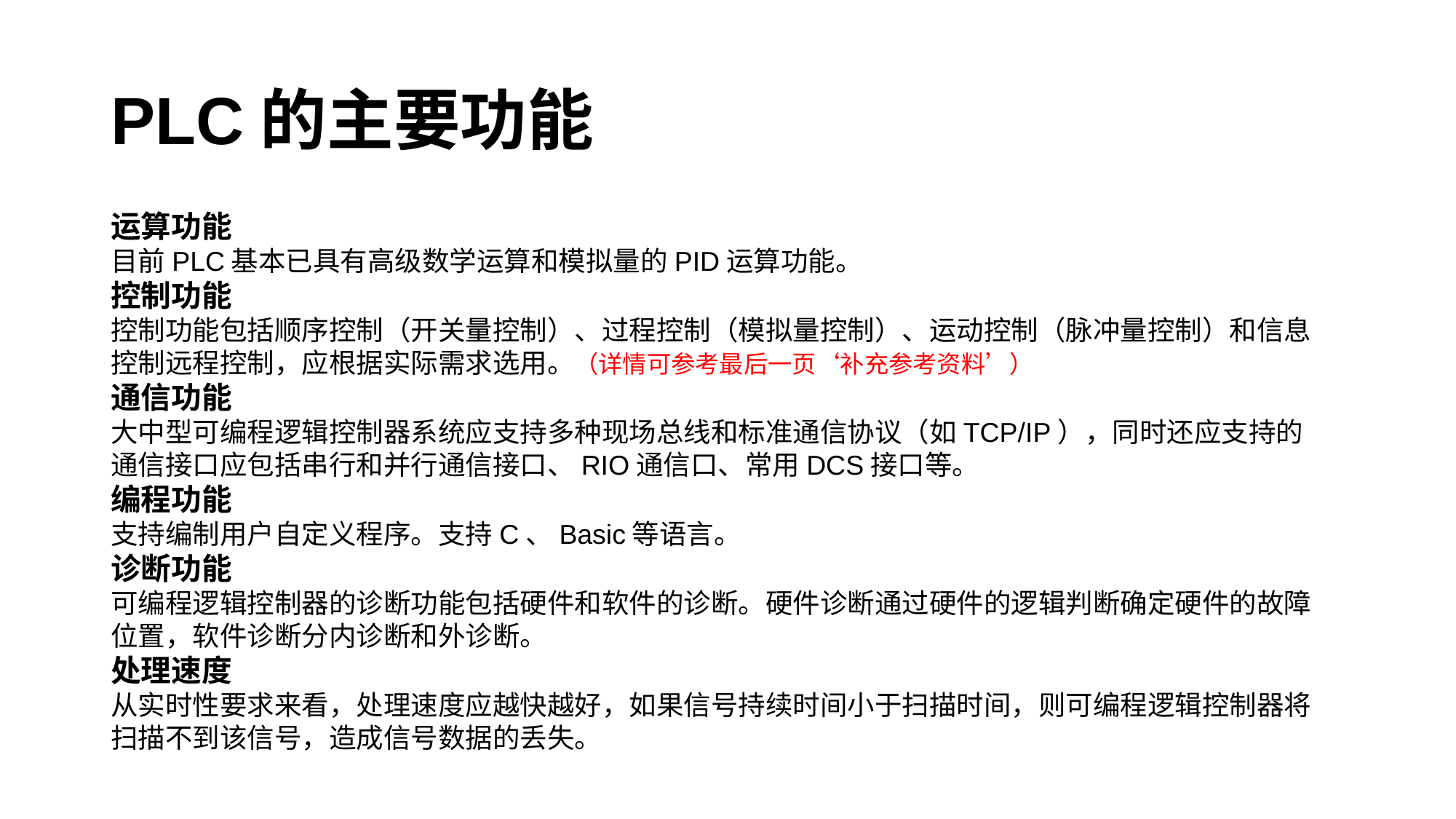

# PLC的主要功能
运算功能
目前PLC基本已具有高级数学运算和模拟量的PID运算功能。
控制功能
控制功能包括顺序控制（开关量控制）、过程控制（模拟量控制）、运动控制（脉冲量控制）和信息控制远程控制，应根据实际需求选用。（详情可参考最后一页‘补充参考资料’）
通信功能
大中型可编程逻辑控制器系统应支持多种现场总线和标准通信协议（如TCP/IP），同时还应支持的通信接口应包括串行和并行通信接口、RIO通信口、常用DCS接口等。
编程功能
支持编制用户自定义程序。支持C、Basic等语言。
诊断功能
可编程逻辑控制器的诊断功能包括硬件和软件的诊断。硬件诊断通过硬件的逻辑判断确定硬件的故障位置，软件诊断分内诊断和外诊断。
处理速度
从实时性要求来看，处理速度应越快越好，如果信号持续时间小于扫描时间，则可编程逻辑控制器将扫描不到该信号，造成信号数据的丢失。